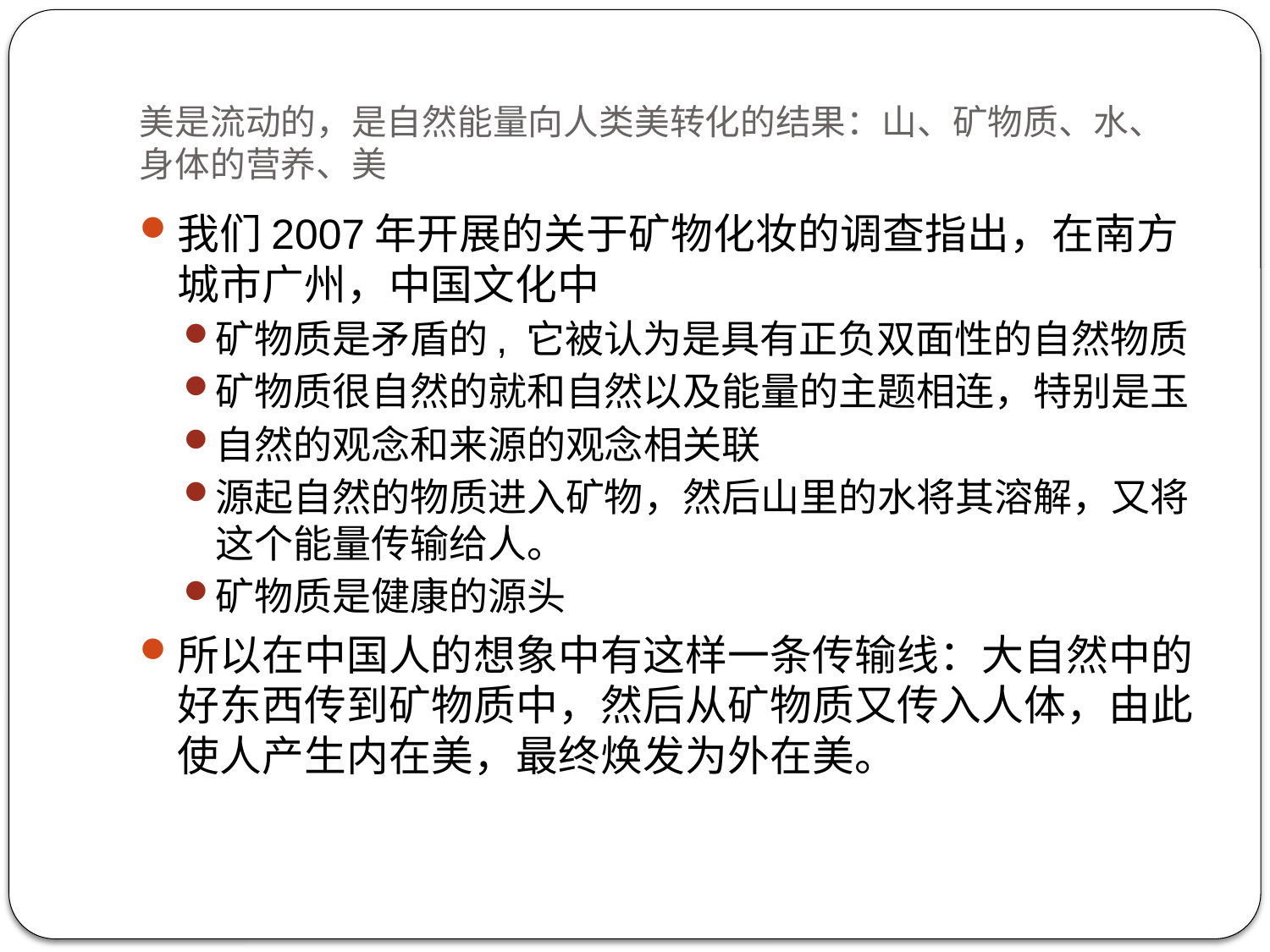

# 美是流动的，是自然能量向人类美转化的结果：山、矿物质、水、身体的营养、美
我们2007年开展的关于矿物化妆的调查指出，在南方城市广州，中国文化中
矿物质是矛盾的, 它被认为是具有正负双面性的自然物质
矿物质很自然的就和自然以及能量的主题相连，特别是玉
自然的观念和来源的观念相关联
源起自然的物质进入矿物，然后山里的水将其溶解，又将这个能量传输给人。
矿物质是健康的源头
所以在中国人的想象中有这样一条传输线：大自然中的好东西传到矿物质中，然后从矿物质又传入人体，由此使人产生内在美，最终焕发为外在美。